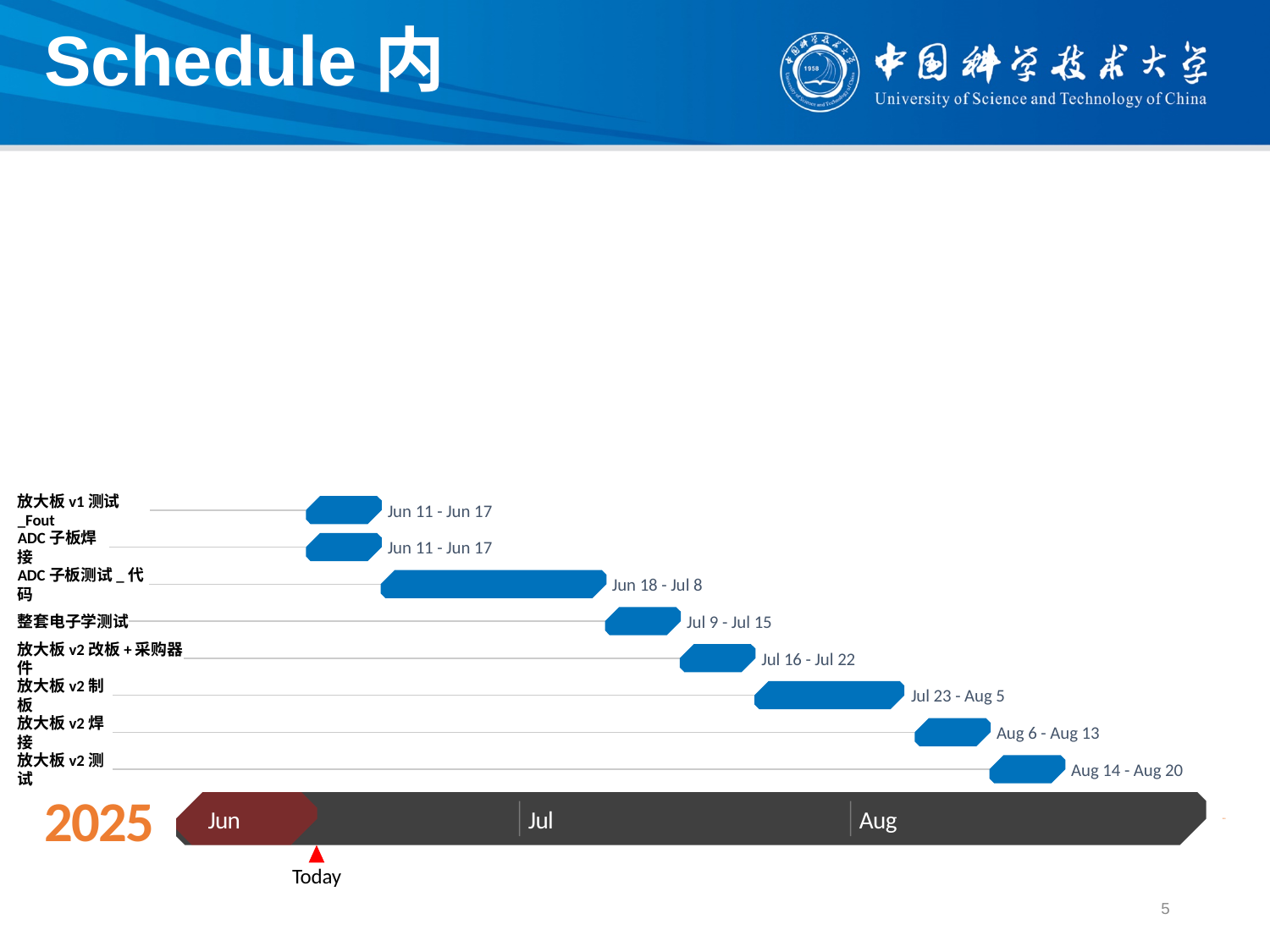

Schedule内

Jun 11 - Jun 17
放大板v1测试_Fout

Jun 11 - Jun 17
ADC子板焊接

Jun 18 - Jul 8
ADC子板测试_代码

Jul 9 - Jul 15
整套电子学测试

Jul 16 - Jul 22
放大板v2改板+采购器件

Jul 23 - Aug 5
放大板v2制板

Aug 6 - Aug 13
放大板v2焊接

Aug 14 - Aug 20
放大板v2测试
2025

Jun
Jul
Aug
2025

Today
5